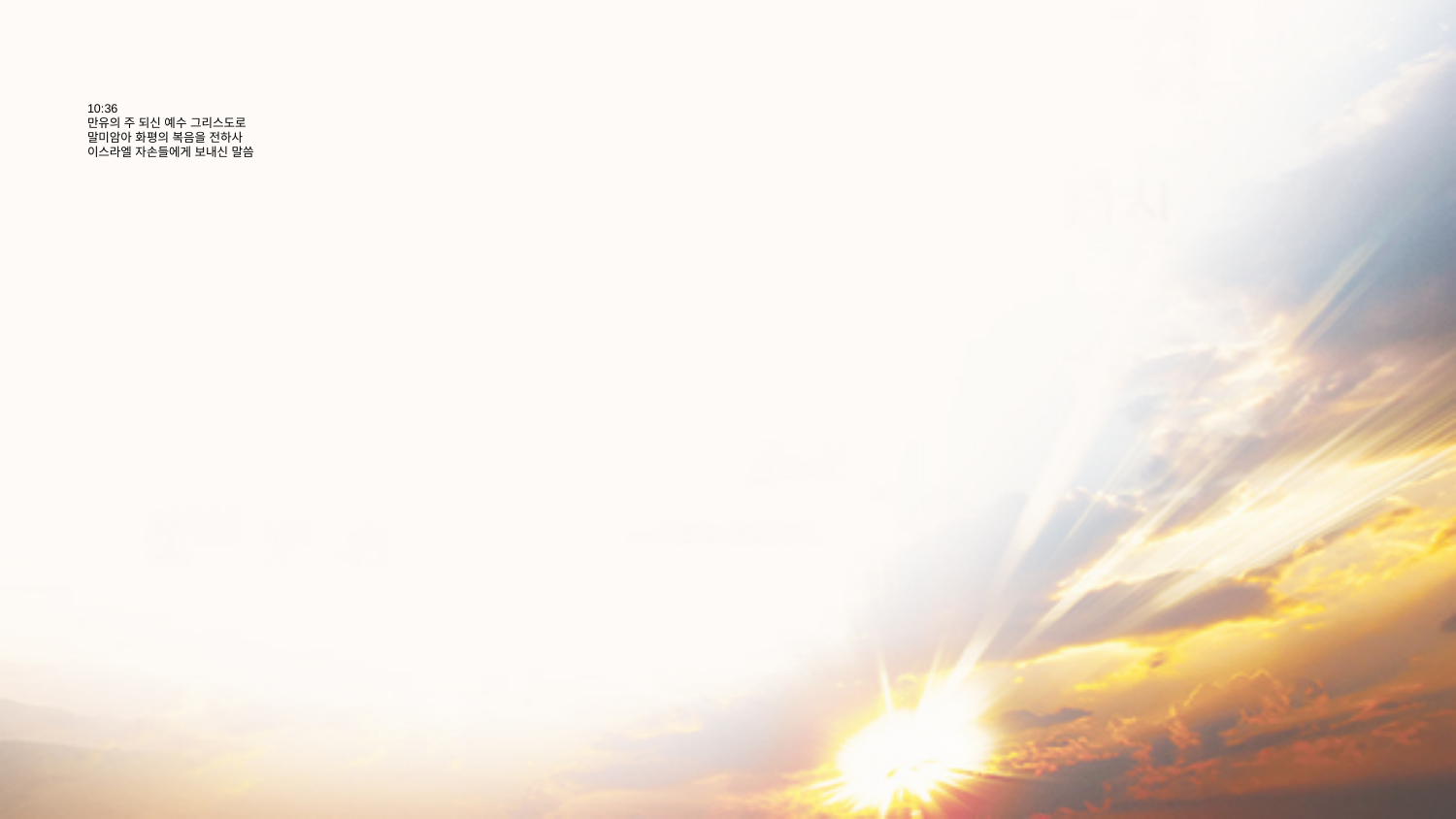

# 10:36 만유의 주 되신 예수 그리스도로 말미암아 화평의 복음을 전하사 이스라엘 자손들에게 보내신 말씀